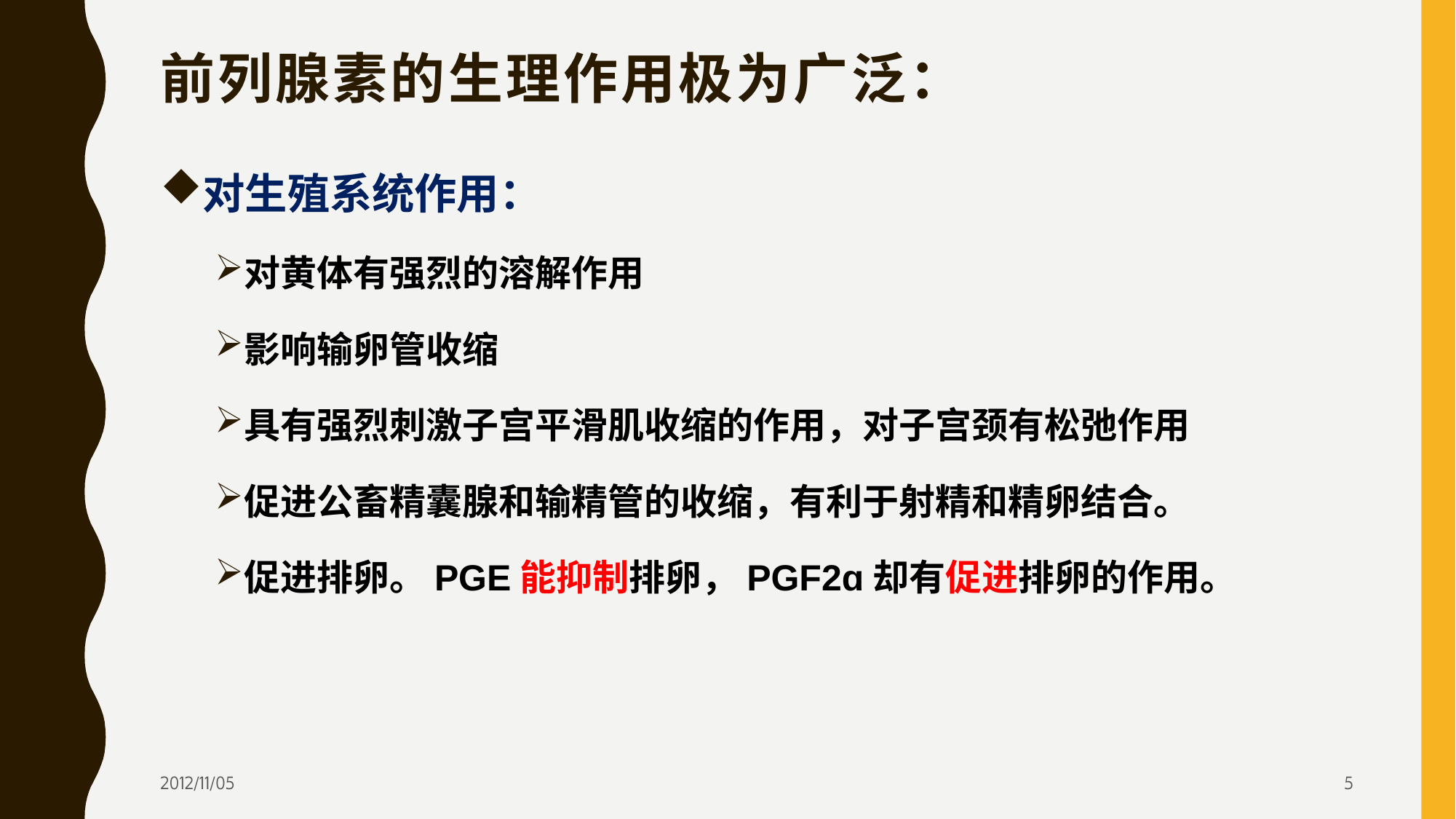

# 前列腺素的生理作用极为广泛：
对生殖系统作用：
对黄体有强烈的溶解作用
影响输卵管收缩
具有强烈刺激子宫平滑肌收缩的作用，对子宫颈有松弛作用
促进公畜精囊腺和输精管的收缩，有利于射精和精卵结合。
促进排卵。PGE能抑制排卵，PGF2ɑ却有促进排卵的作用。
2012/11/05
5